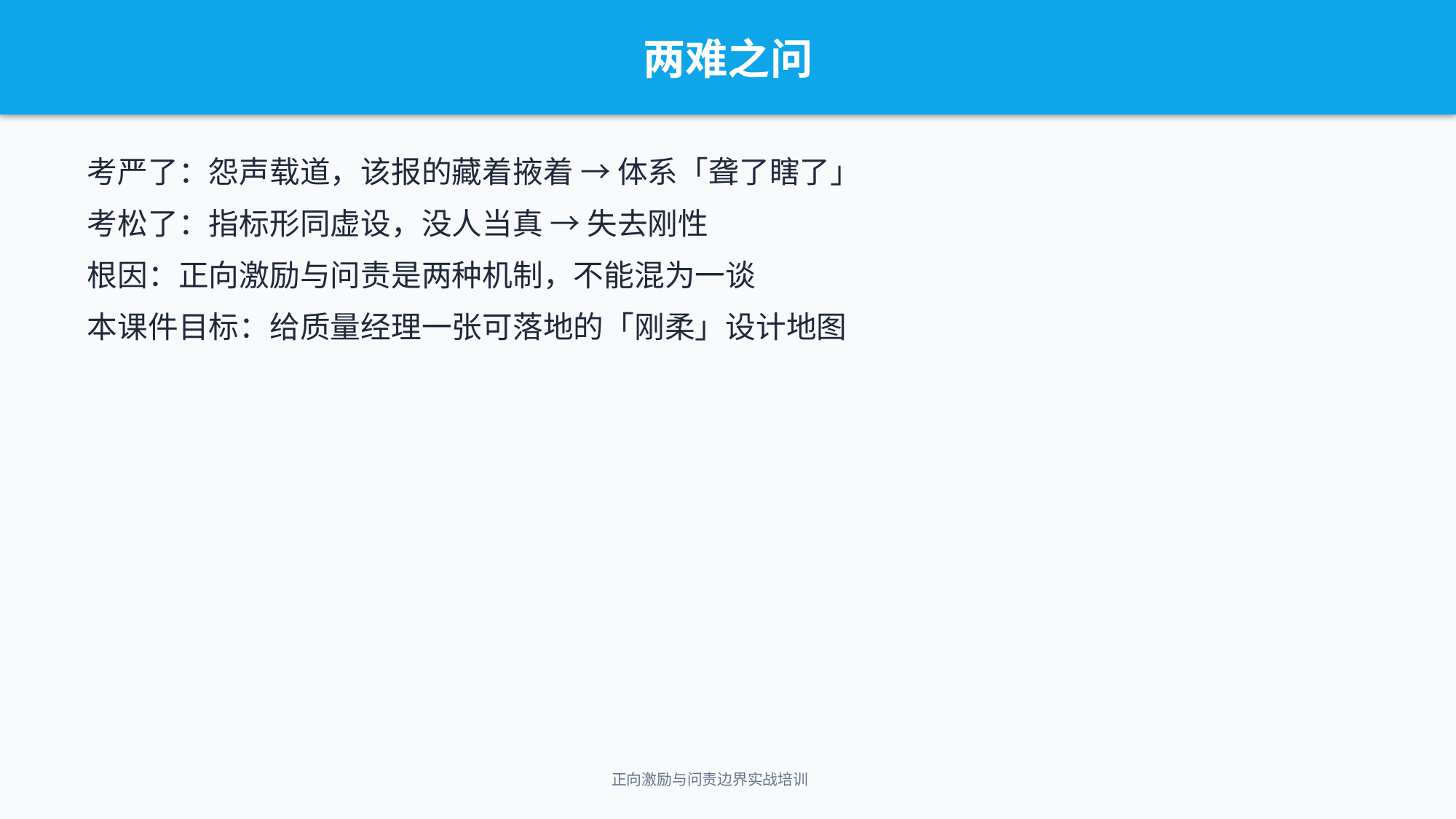

两难之问
考严了：怨声载道，该报的藏着掖着 → 体系「聋了瞎了」
考松了：指标形同虚设，没人当真 → 失去刚性
根因：正向激励与问责是两种机制，不能混为一谈
本课件目标：给质量经理一张可落地的「刚柔」设计地图
正向激励与问责边界实战培训